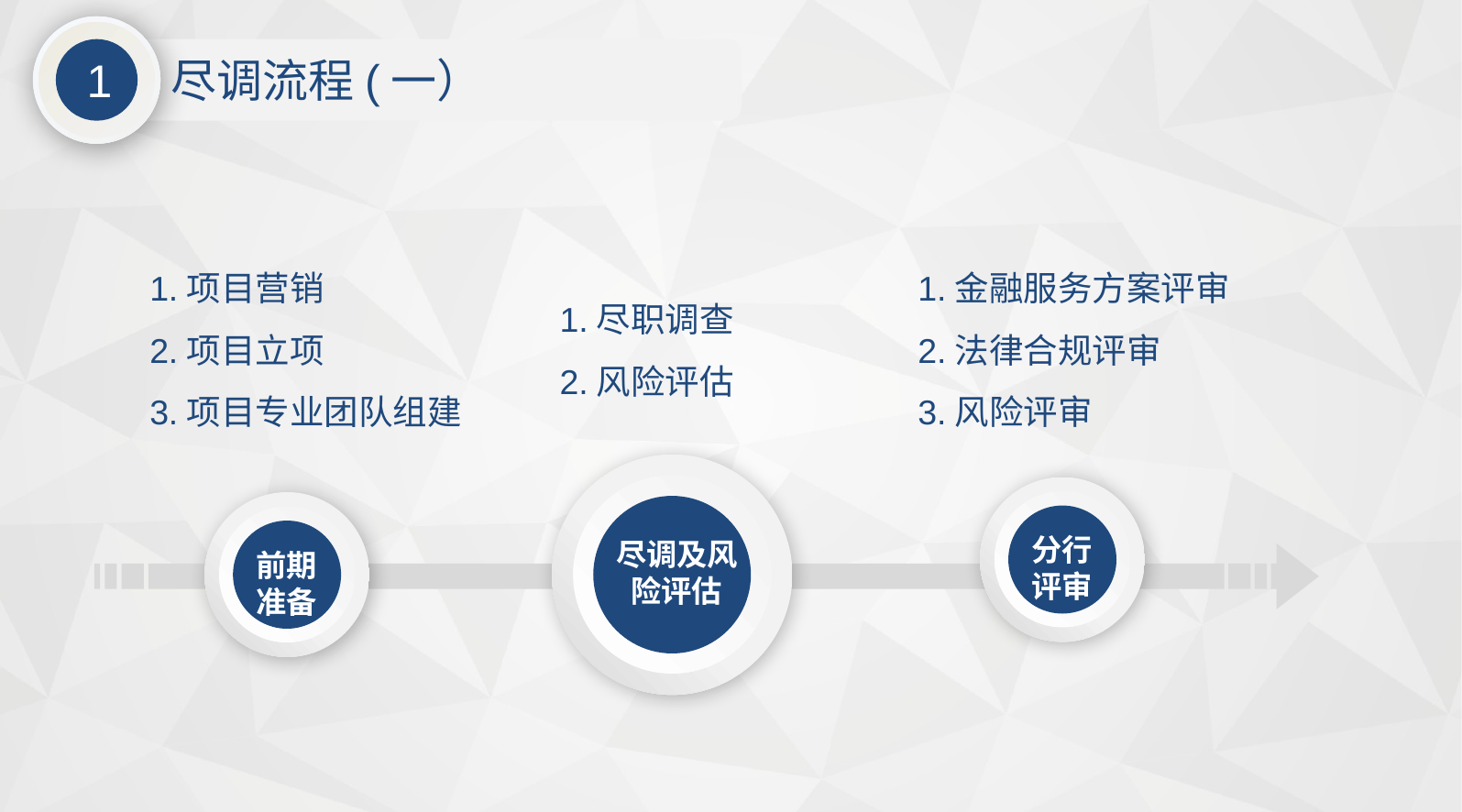

1

尽调流程(一）
1.项目营销
2.项目立项
3.项目专业团队组建
1.金融服务方案评审
2.法律合规评审
3.风险评审
1.尽职调查
2.风险评估

分行评审
尽调及风险评估
前期准备